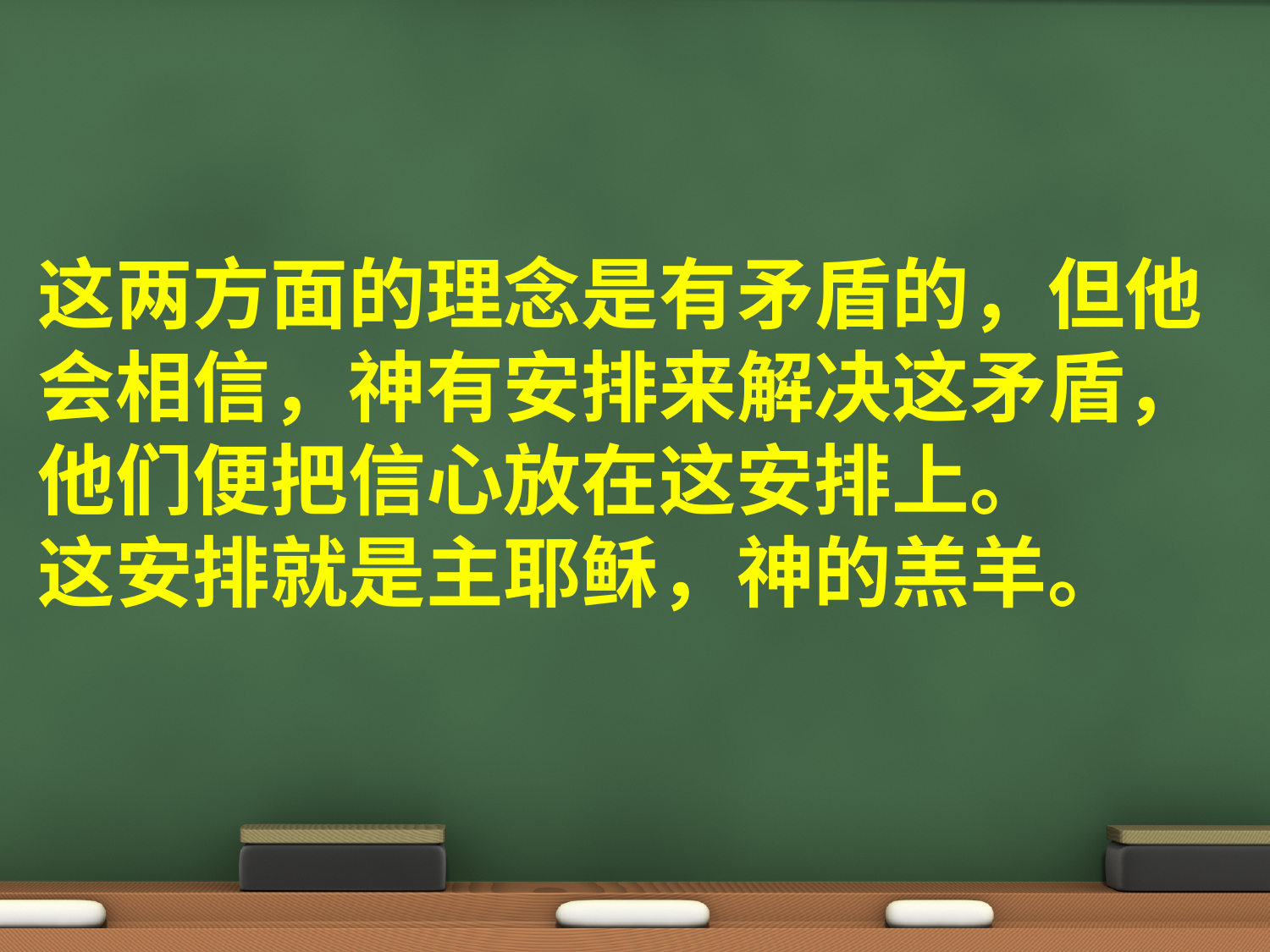

这两方面的理念是有矛盾的，但他会相信，神有安排来解决这矛盾，他们便把信心放在这安排上。
这安排就是主耶稣，神的羔羊。